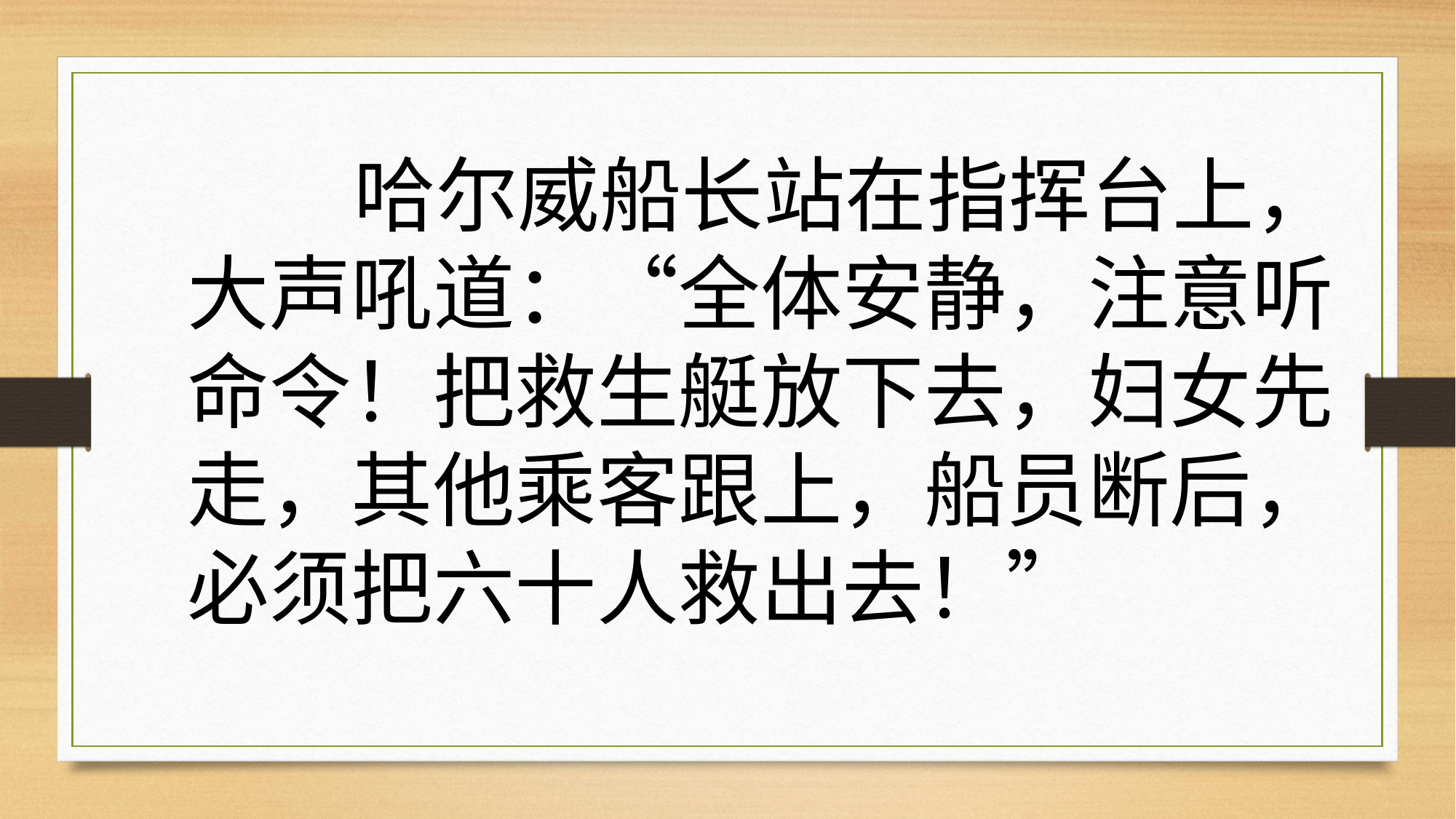

哈尔威船长站在指挥台上，大声吼道：“全体安静，注意听命令！把救生艇放下去，妇女先走，其他乘客跟上，船员断后，必须把六十人救出去！”